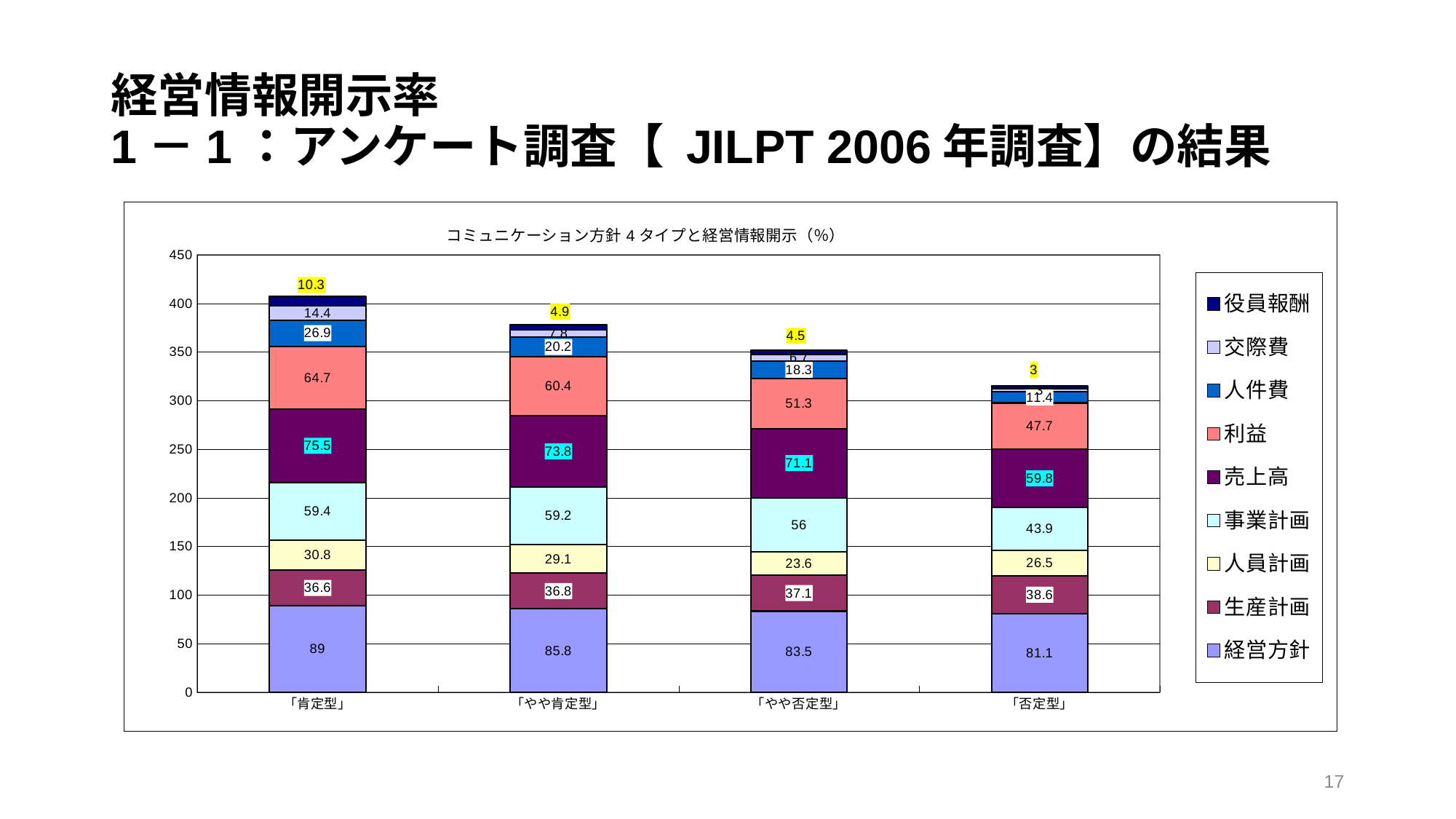

# 経営情報開示率 1－1：アンケート調査【 JILPT 2006年調査】の結果

### Chart: コミュニケーション方針4タイプと経営情報開示（％）

| Category | 経営方針 | 生産計画 | 人員計画 | 事業計画 | 売上高 | 利益 | 人件費 | 交際費 | 役員報酬 |
|---|---|---|---|---|---|---|---|---|---|
| ｢肯定型｣ | 89.0 | 36.6 | 30.8 | 59.4 | 75.5 | 64.7 | 26.9 | 14.4 | 10.3 |
| ｢やや肯定型｣ | 85.8 | 36.800000000000004 | 29.1 | 59.2 | 73.8 | 60.4 | 20.2 | 7.8 | 4.9 |
| ｢やや否定型｣ | 83.5 | 37.1 | 23.6 | 56.0 | 71.1 | 51.3 | 18.3 | 6.7 | 4.5 |
| ｢否定型｣ | 81.1 | 38.6 | 26.5 | 43.9 | 59.8 | 47.7 | 11.4 | 3.0 | 3.0 |
17